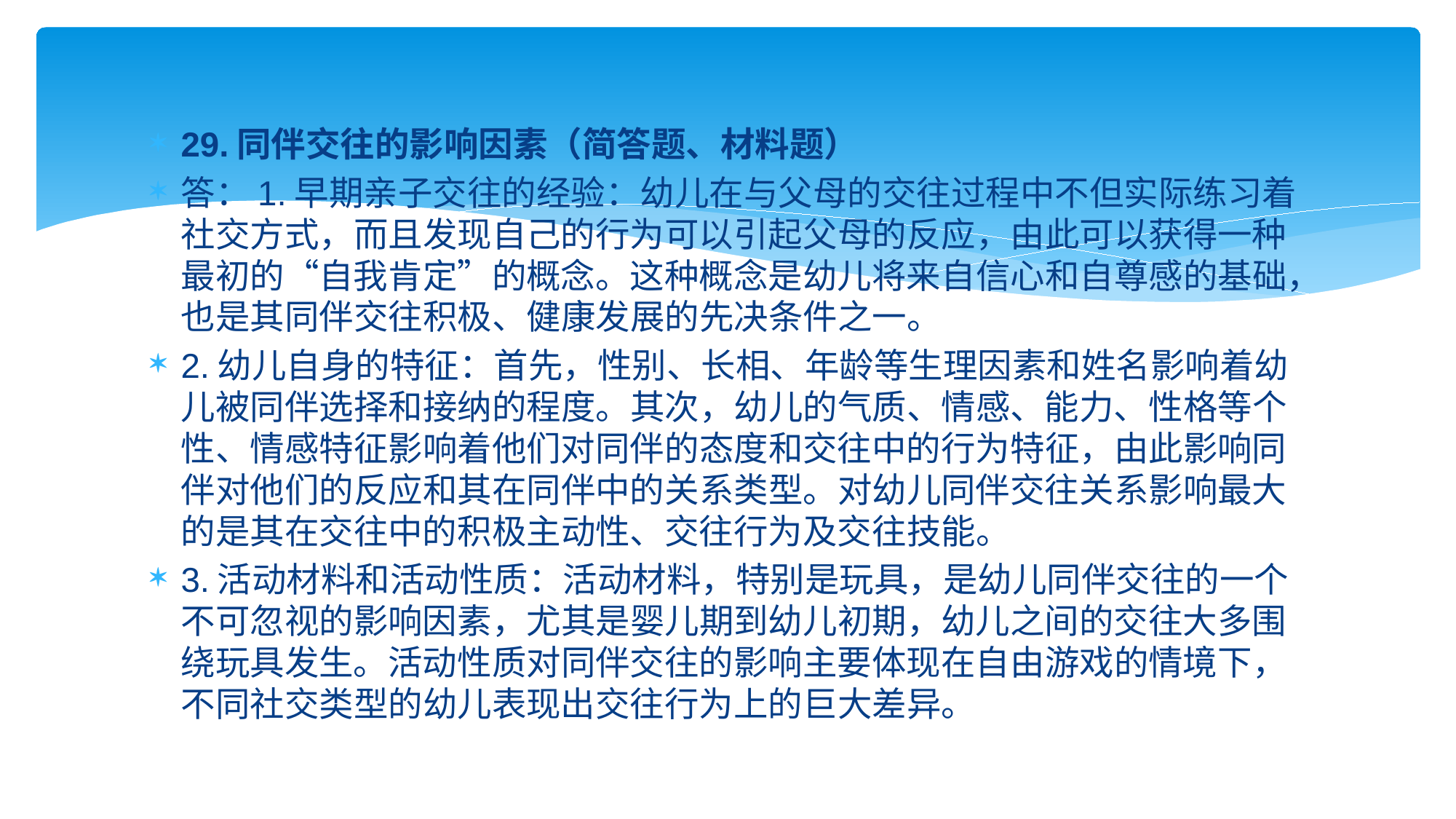

29.同伴交往的影响因素（简答题、材料题）
答：1.早期亲子交往的经验：幼儿在与父母的交往过程中不但实际练习着社交方式，而且发现自己的行为可以引起父母的反应，由此可以获得一种最初的“自我肯定”的概念。这种概念是幼儿将来自信心和自尊感的基础，也是其同伴交往积极、健康发展的先决条件之一。
2.幼儿自身的特征：首先，性别、长相、年龄等生理因素和姓名影响着幼儿被同伴选择和接纳的程度。其次，幼儿的气质、情感、能力、性格等个性、情感特征影响着他们对同伴的态度和交往中的行为特征，由此影响同伴对他们的反应和其在同伴中的关系类型。对幼儿同伴交往关系影响最大的是其在交往中的积极主动性、交往行为及交往技能。
3.活动材料和活动性质：活动材料，特别是玩具，是幼儿同伴交往的一个不可忽视的影响因素，尤其是婴儿期到幼儿初期，幼儿之间的交往大多围绕玩具发生。活动性质对同伴交往的影响主要体现在自由游戏的情境下，不同社交类型的幼儿表现出交往行为上的巨大差异。